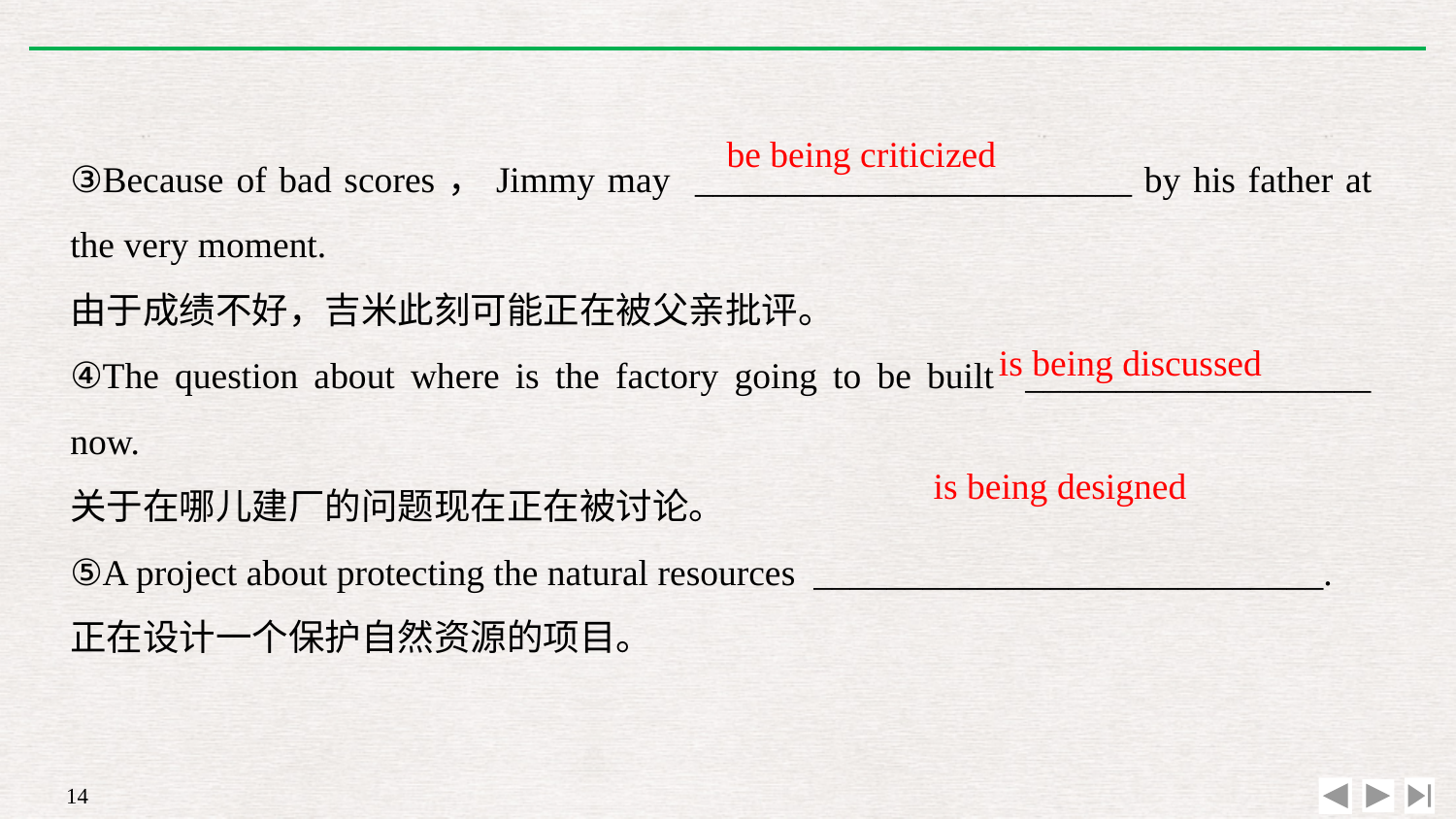

be being criticized
③Because of bad scores，Jimmy may  ________________________ by his father at the very moment.
由于成绩不好，吉米此刻可能正在被父亲批评。
④The question about where is the factory going to be built  ___________________ now.
关于在哪儿建厂的问题现在正在被讨论。
⑤A project about protecting the natural resources  ____________________________.
正在设计一个保护自然资源的项目。
is being discussed
is being designed